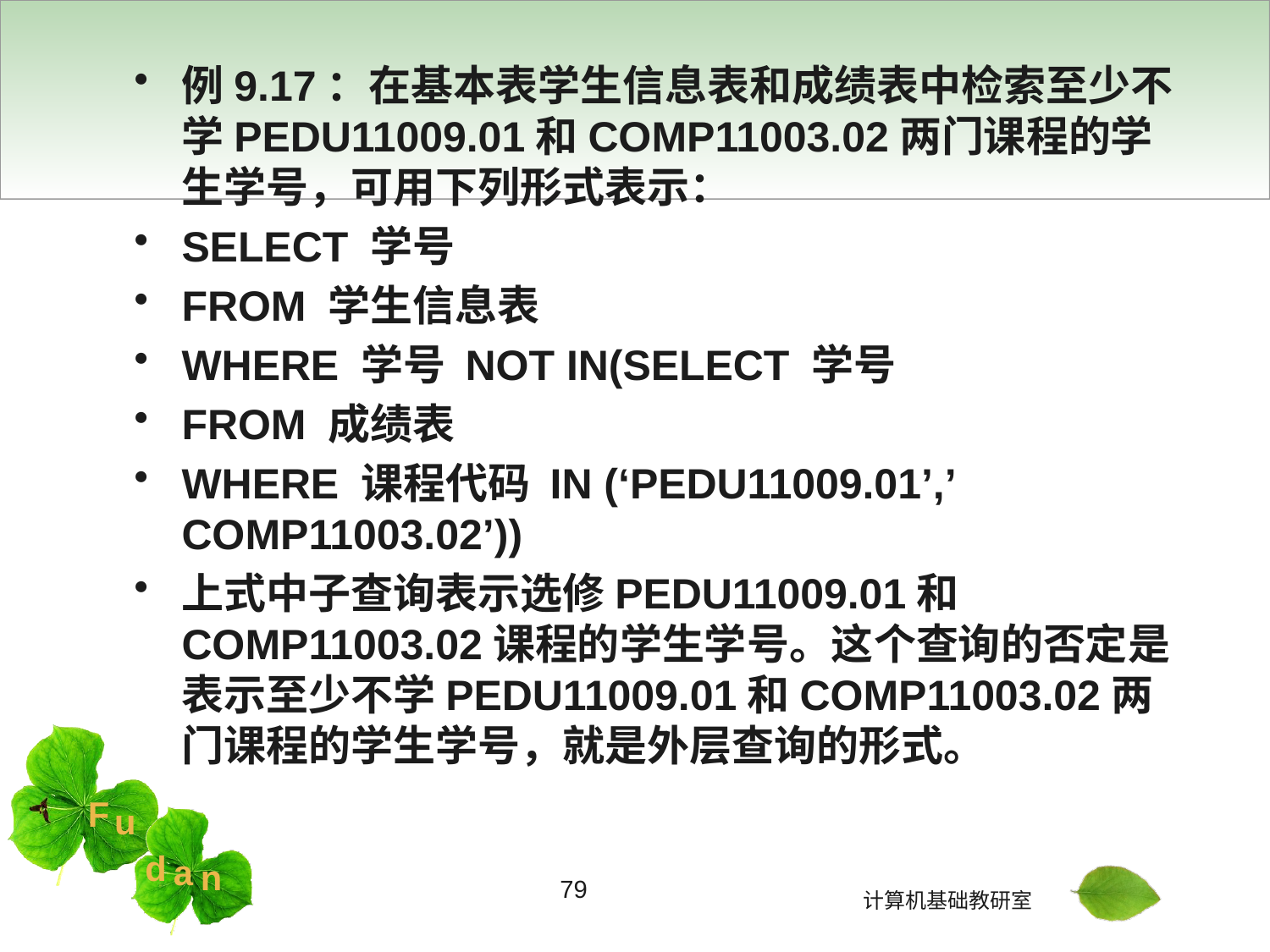

#
例9.17：在基本表学生信息表和成绩表中检索至少不学PEDU11009.01和COMP11003.02两门课程的学生学号，可用下列形式表示：
SELECT 学号
FROM 学生信息表
WHERE 学号 NOT IN(SELECT 学号
FROM 成绩表
WHERE 课程代码 IN (‘PEDU11009.01’,’ COMP11003.02’))
上式中子查询表示选修PEDU11009.01和COMP11003.02课程的学生学号。这个查询的否定是表示至少不学PEDU11009.01和COMP11003.02两门课程的学生学号，就是外层查询的形式。
79